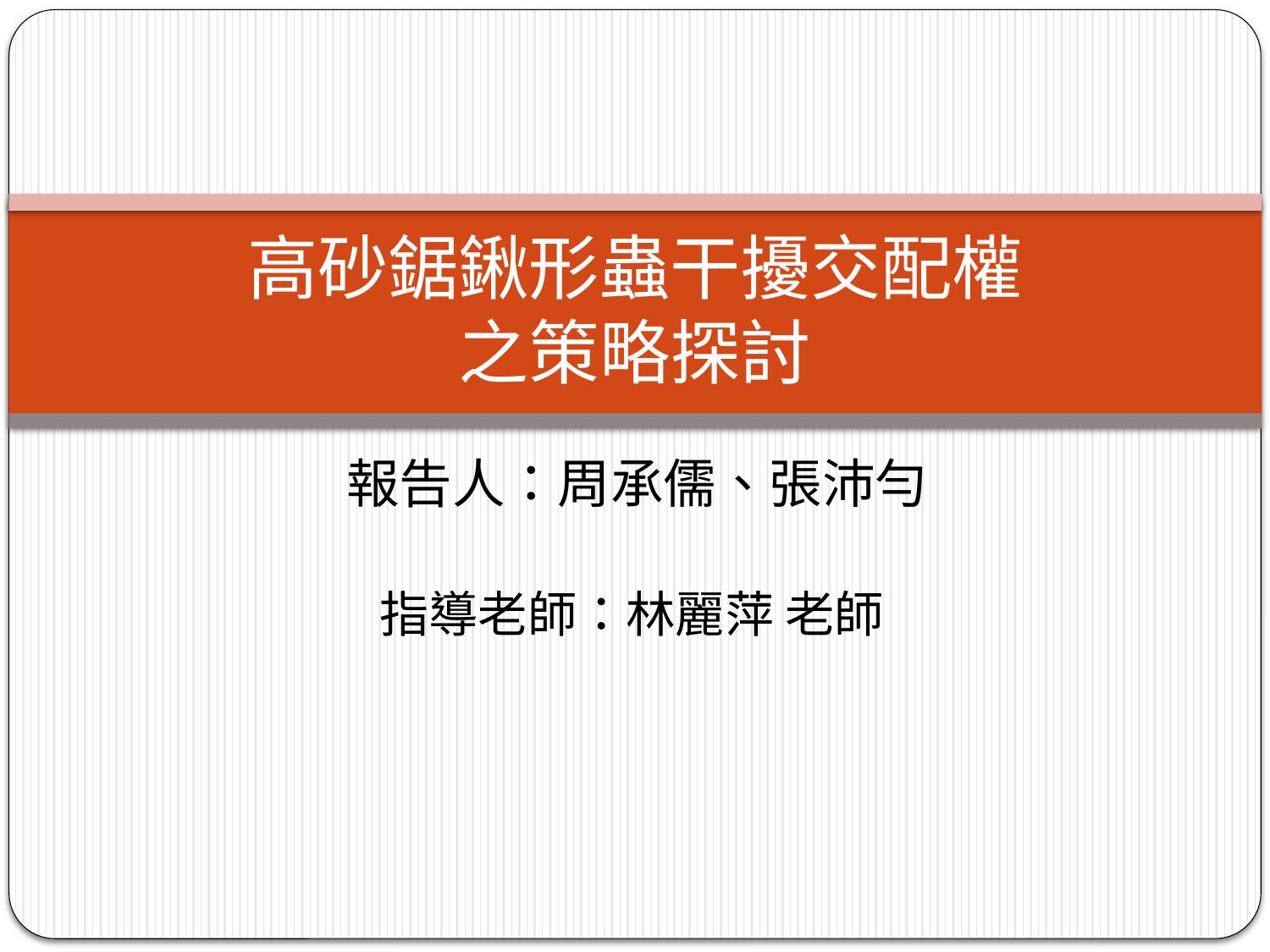

# 高砂鋸鍬形蟲干擾交配權 之策略探討
報告人：周承儒、張沛勻
指導老師：林麗萍 老師